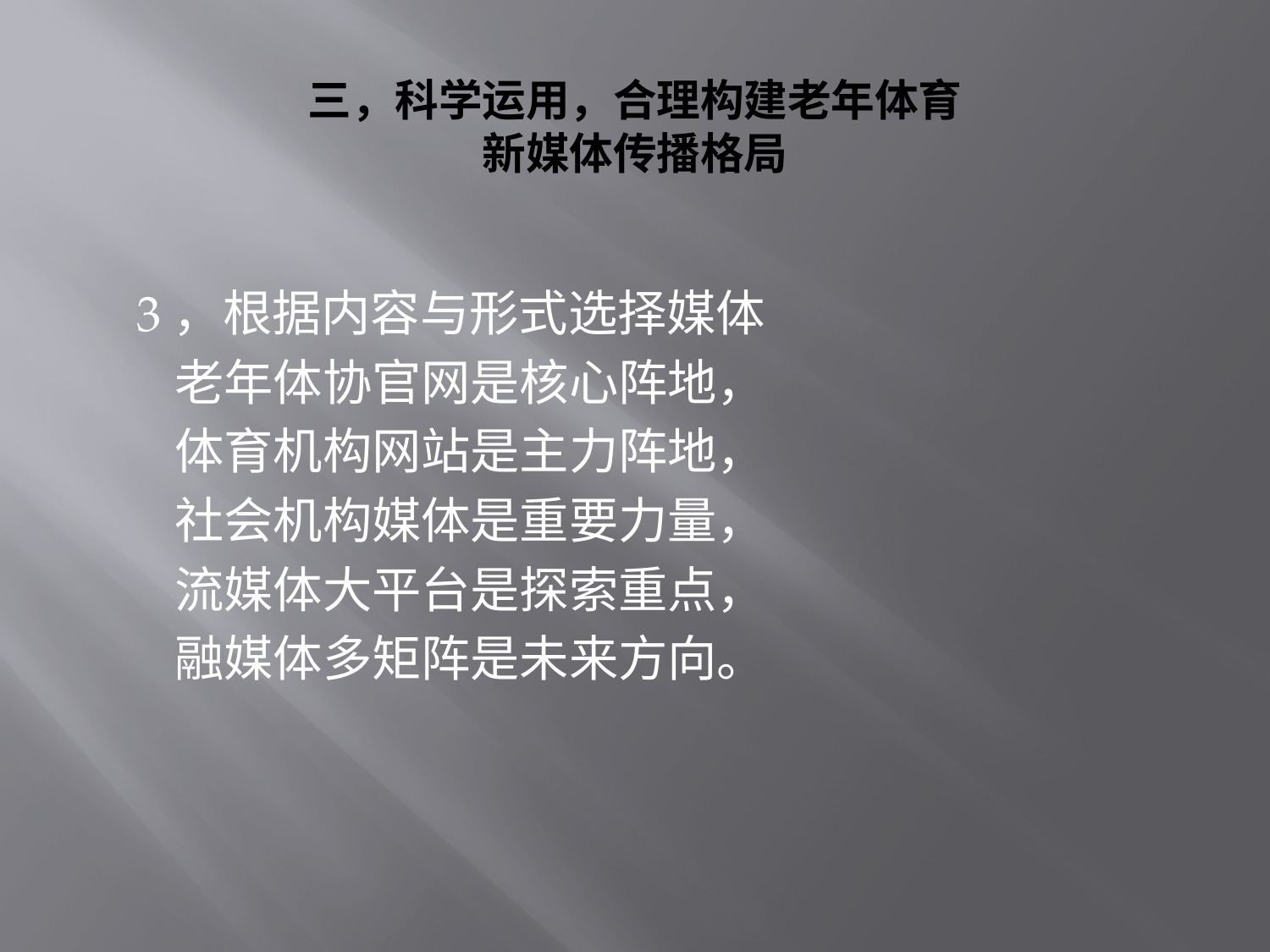

# 三，科学运用，合理构建老年体育 新媒体传播格局
　3，根据内容与形式选择媒体
　　老年体协官网是核心阵地，
　　体育机构网站是主力阵地，
　　社会机构媒体是重要力量，
　　流媒体大平台是探索重点，
　　融媒体多矩阵是未来方向。